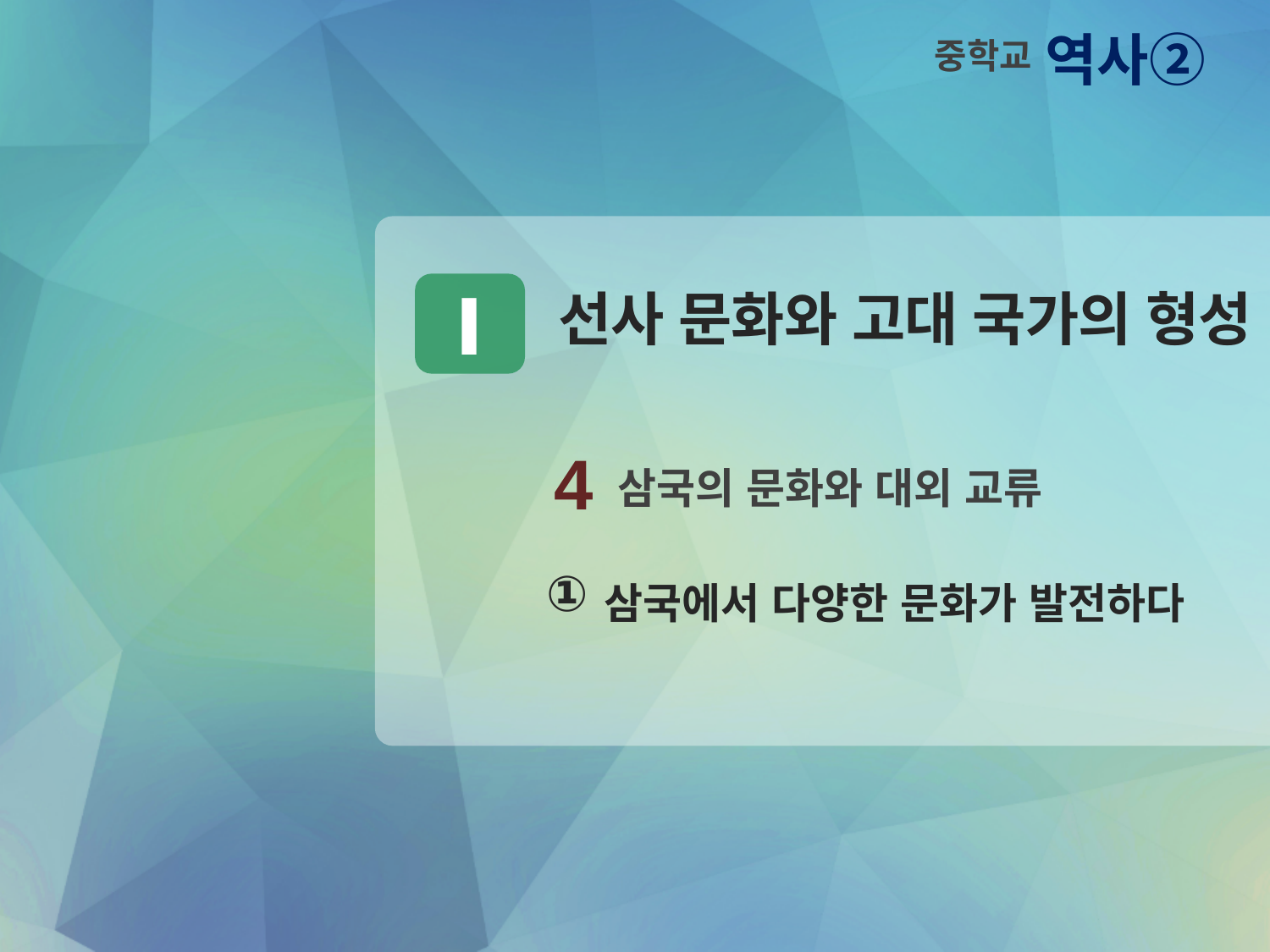

선사 문화와 고대 국가의 형성
Ⅰ

삼국의 문화와 대외 교류
4
삼국에서 다양한 문화가 발전하다
①